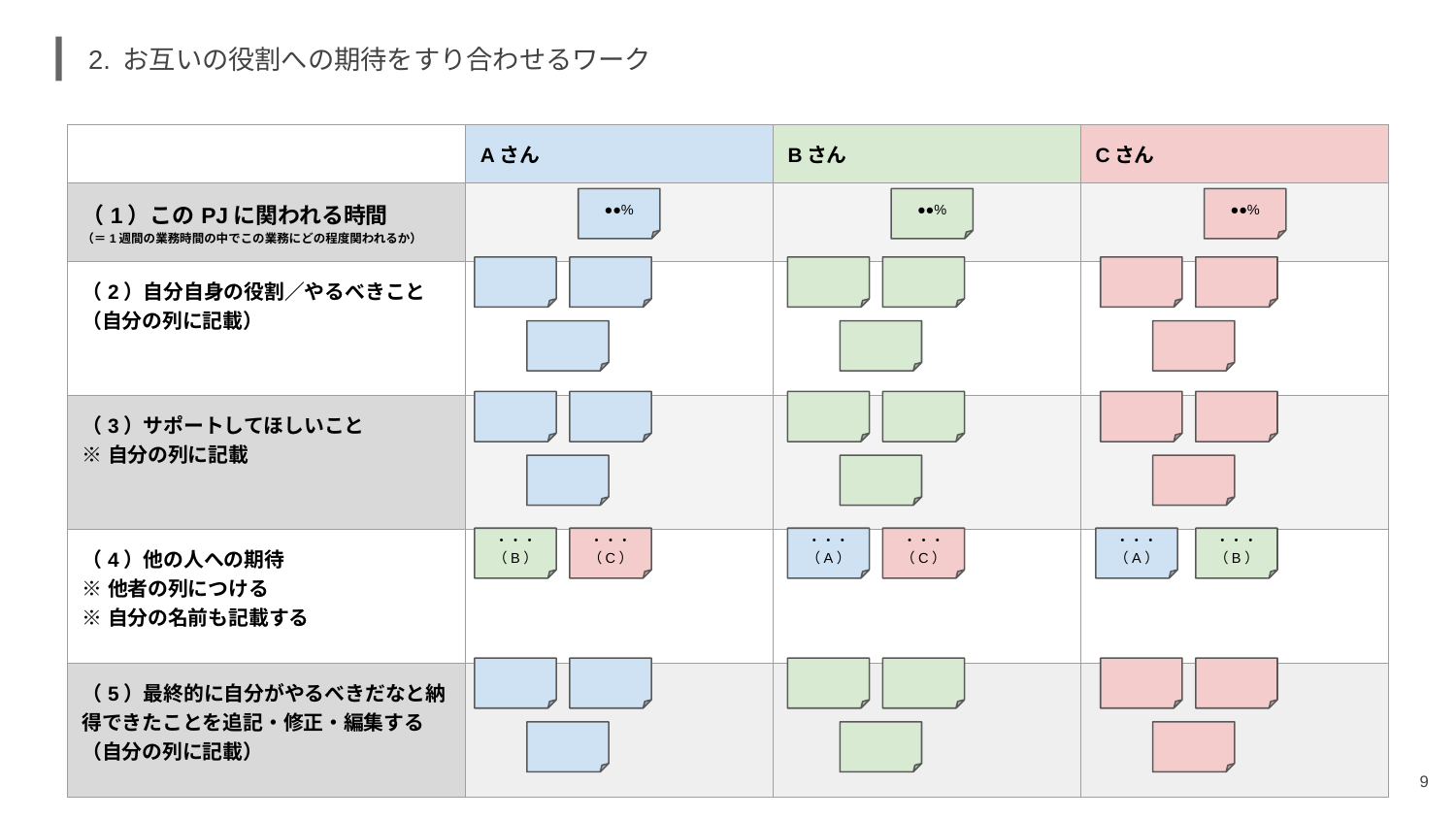

# 2. お互いの役割への期待をすり合わせるワーク
|  | Aさん | Bさん | Cさん |
| --- | --- | --- | --- |
| （1）このPJに関われる時間 （＝1週間の業務時間の中でこの業務にどの程度関われるか） |  |  |  |
| （2）自分自身の役割／やるべきこと （自分の列に記載） |  |  |  |
| （3）サポートしてほしいこと ※自分の列に記載 |  |  |  |
| （4）他の人への期待 ※他者の列につける ※自分の名前も記載する |  |  |  |
| （5）最終的に自分がやるべきだなと納得できたことを追記・修正・編集する（自分の列に記載） |  |  |  |
●●%
●●%
●●%

・・・
（B）
・・・
（C）
・・・
（A）
・・・
（C）
・・・
（A）
・・・
（B）

9